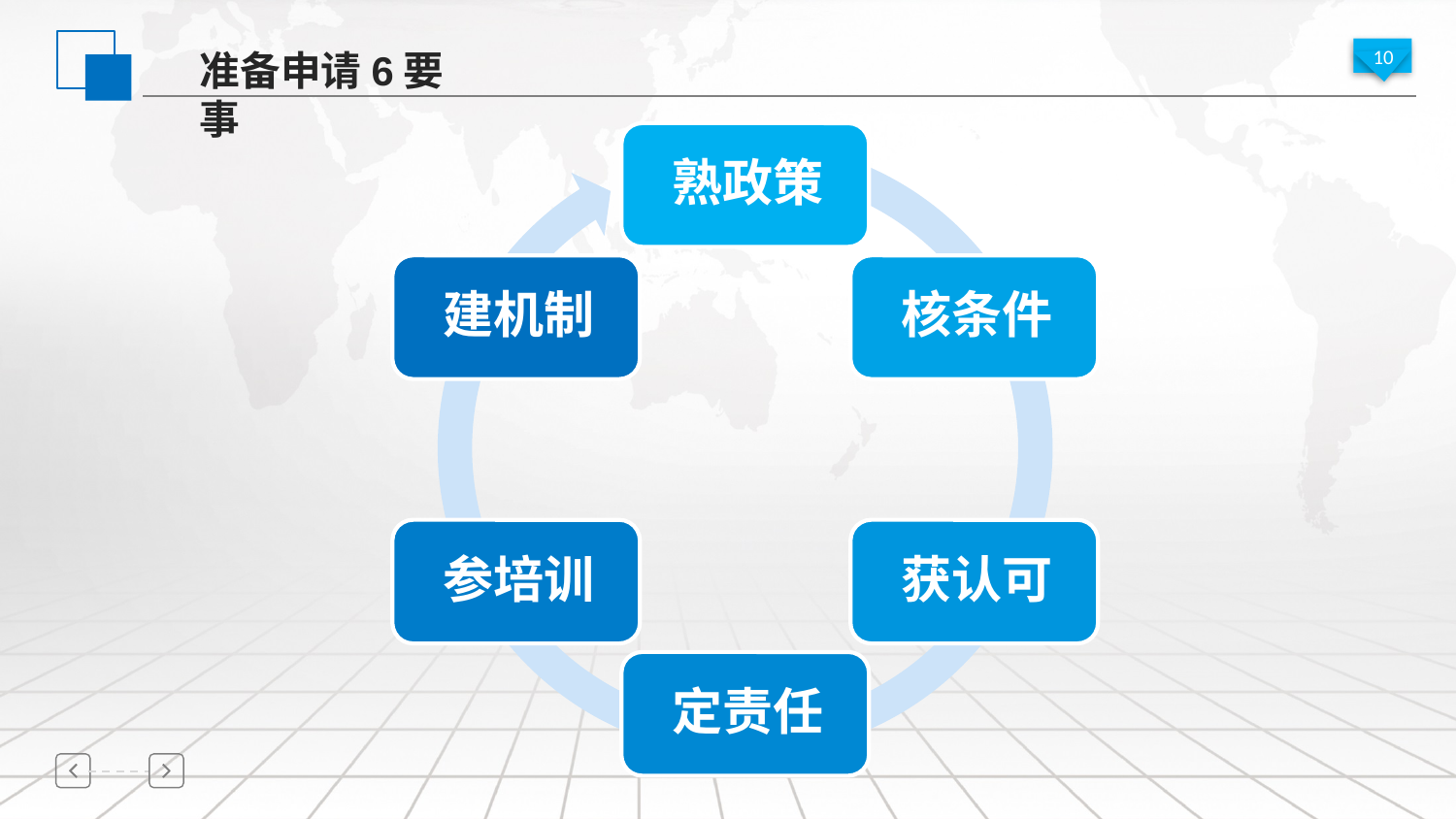

# 准备申请6要事
熟政策
核条件
获认可
定责任
参培训
建机制